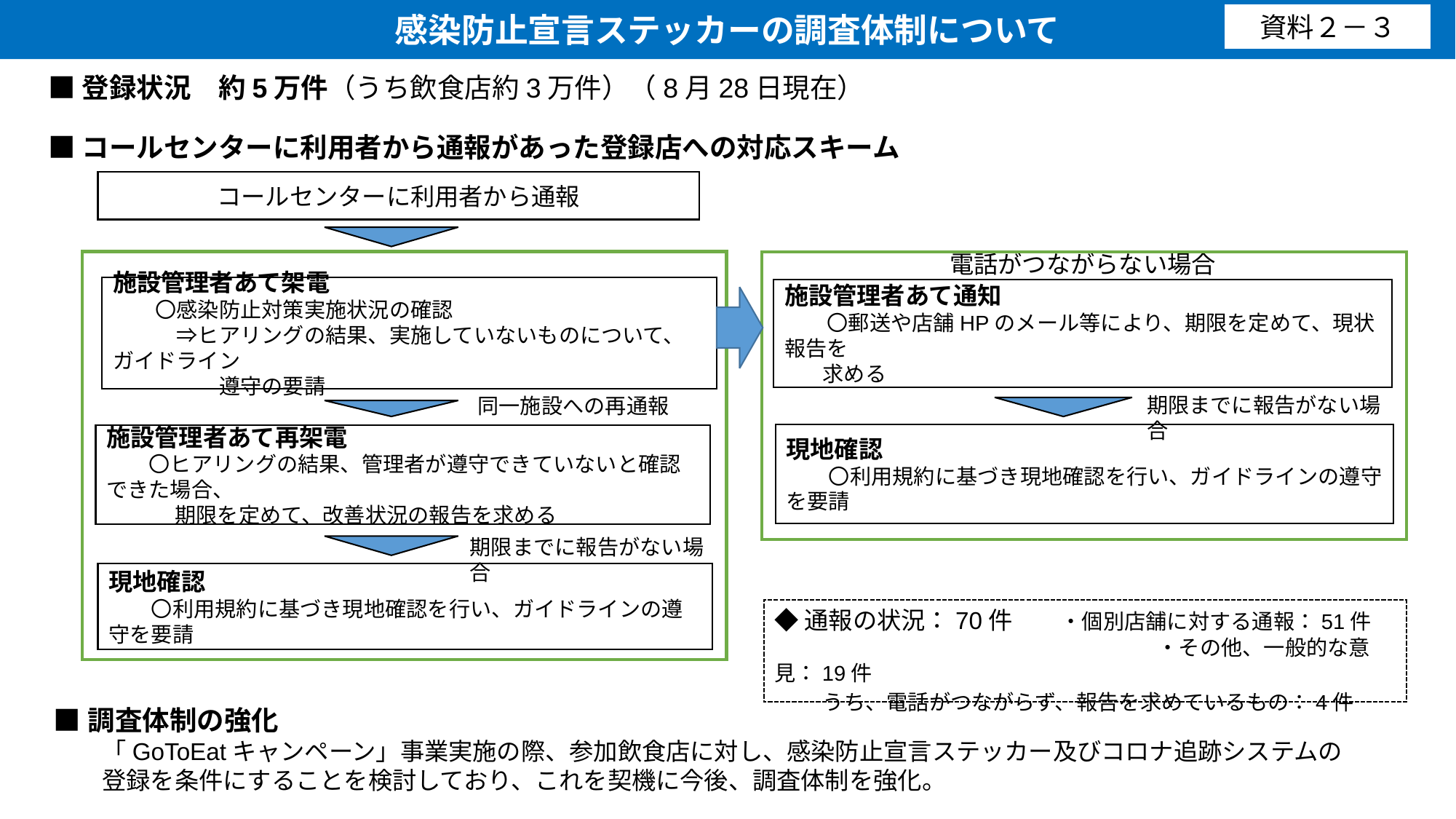

感染防止宣言ステッカーの調査体制について
資料２－３
■登録状況　約5万件（うち飲食店約3万件）（8月28日現在）
■コールセンターに利用者から通報があった登録店への対応スキーム
コールセンターに利用者から通報

電話がつながらない場合

施設管理者あて架電
　　〇感染防止対策実施状況の確認
　　　⇒ヒアリングの結果、実施していないものについて、ガイドライン
　　　　　遵守の要請
施設管理者あて通知
　　〇郵送や店舗HPのメール等により、期限を定めて、現状報告を
       求める

期限までに報告がない場合

同一施設への再通報

現地確認
　　〇利用規約に基づき現地確認を行い、ガイドラインの遵守を要請
施設管理者あて再架電
　　〇ヒアリングの結果、管理者が遵守できていないと確認できた場合、
　　　 期限を定めて、改善状況の報告を求める
期限までに報告がない場合

現地確認
　　〇利用規約に基づき現地確認を行い、ガイドラインの遵守を要請
◆通報の状況：70件　　・個別店舗に対する通報：51件
　　　　　　　　　　　　　　　　　　・その他、一般的な意見：19件
　　うち、電話がつながらず、報告を求めているもの：4件

■調査体制の強化
　　「GoToEatキャンペーン」事業実施の際、参加飲食店に対し、感染防止宣言ステッカー及びコロナ追跡システムの
　　登録を条件にすることを検討しており、これを契機に今後、調査体制を強化。